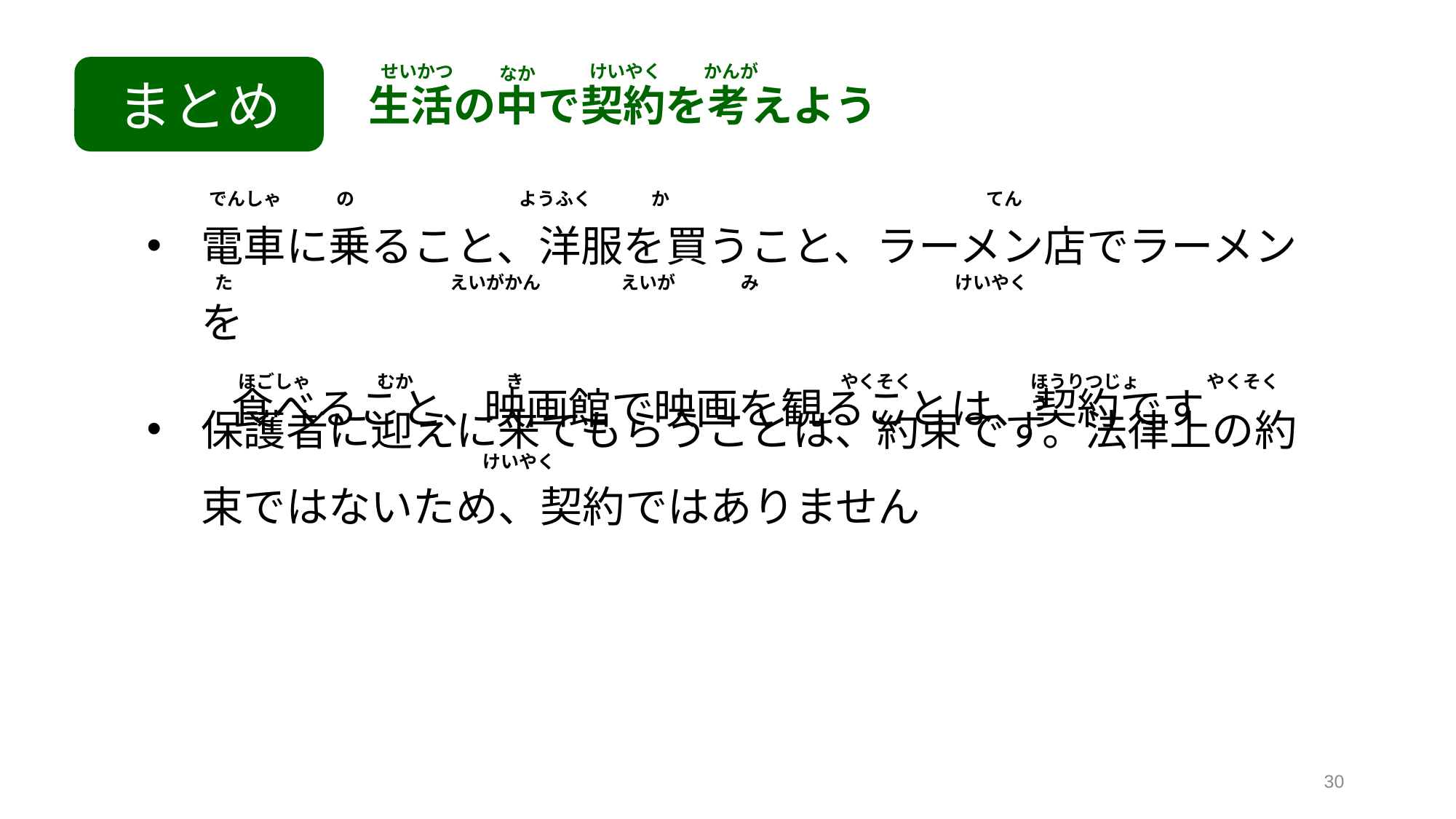

せいかつ
けいやく
かんが
なか
生活の中で契約を考えよう
まとめ
でんしゃ
の
ようふく
か
てん
電車に乗ること、洋服を買うこと、ラーメン店でラーメンを
　　食べること、映画館で映画を観ることは、契約です
た
えいがかん
えいが
み
けいやく
ほごしゃ
むか
き
やくそく
ほうりつじょう
やくそく
保護者に迎えに来てもらうことは、約束です。法律上の約束ではないため、契約ではありません
けいやく
30